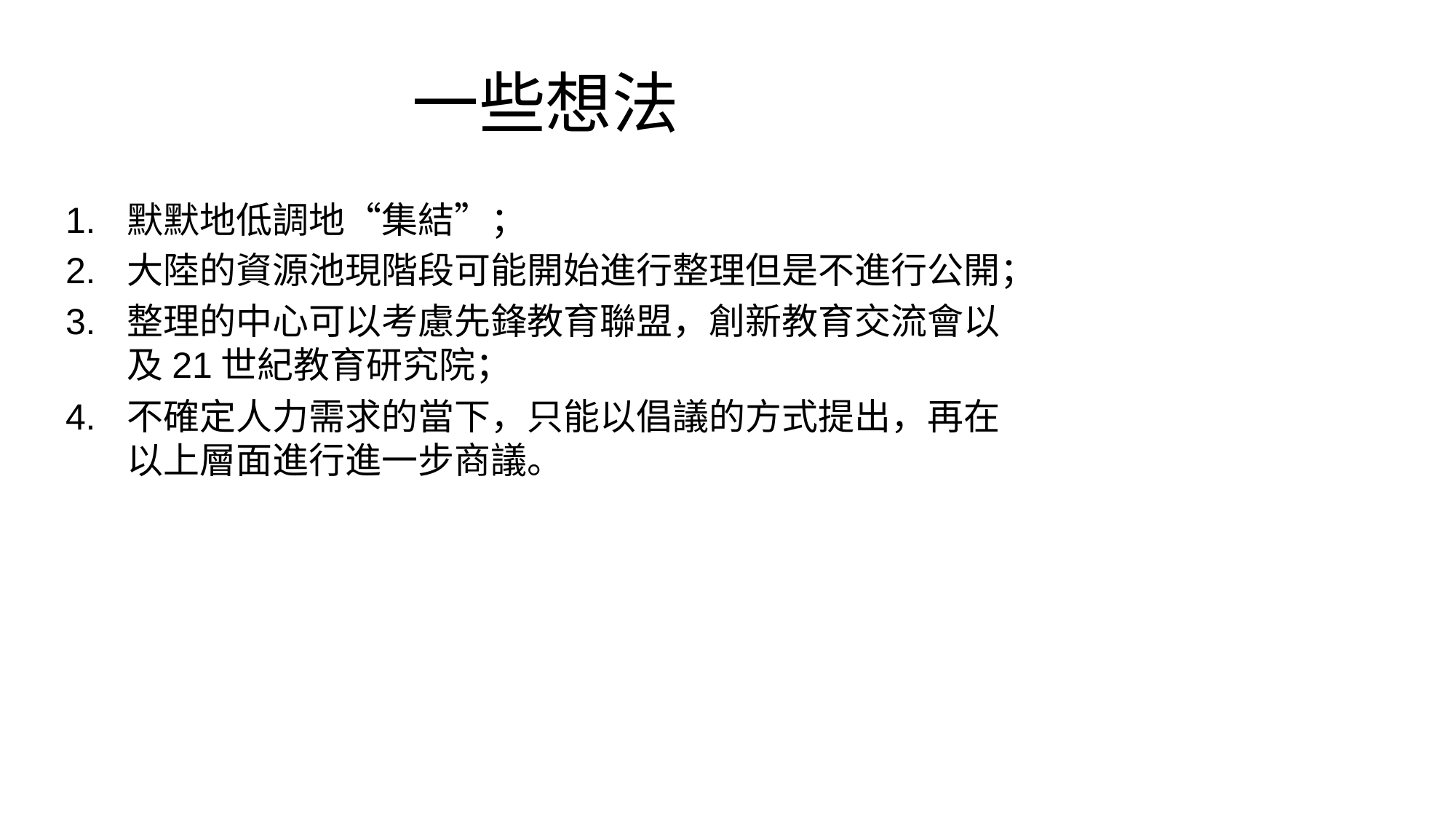

# 一些想法
默默地低調地“集結”；
大陸的資源池現階段可能開始進行整理但是不進行公開；
整理的中心可以考慮先鋒教育聯盟，創新教育交流會以及21世紀教育研究院；
不確定人力需求的當下，只能以倡議的方式提出，再在以上層面進行進一步商議。